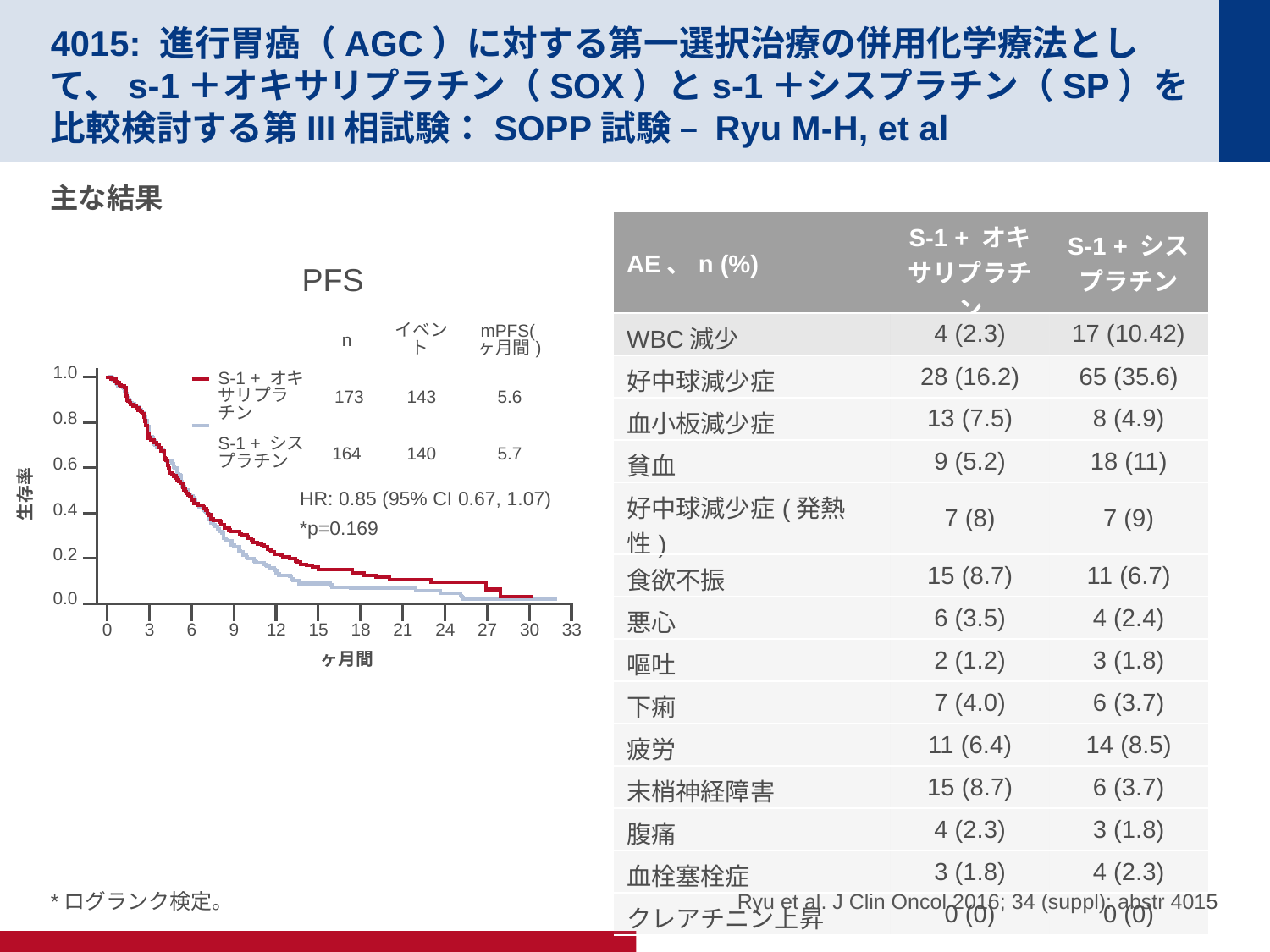

# 4015: 進行胃癌（AGC）に対する第一選択治療の併用化学療法として、s-1＋オキサリプラチン（SOX）とs-1＋シスプラチン（SP）を比較検討する第III相試験：SOPP試験 – Ryu M-H, et al
主な結果

| AE、n (%) | S-1 + オキサリプラチン | S-1 + シスプラチン |
| --- | --- | --- |
| WBC減少 | 4 (2.3) | 17 (10.42) |
| 好中球減少症 | 28 (16.2) | 65 (35.6) |
| 血小板減少症 | 13 (7.5) | 8 (4.9) |
| 貧血 | 9 (5.2) | 18 (11) |
| 好中球減少症(発熱性) | 7 (8) | 7 (9) |
| 食欲不振 | 15 (8.7) | 11 (6.7) |
| 悪心 | 6 (3.5) | 4 (2.4) |
| 嘔吐 | 2 (1.2) | 3 (1.8) |
| 下痢 | 7 (4.0) | 6 (3.7) |
| 疲労 | 11 (6.4) | 14 (8.5) |
| 末梢神経障害 | 15 (8.7) | 6 (3.7) |
| 腹痛 | 4 (2.3) | 3 (1.8) |
| 血栓塞栓症 | 3 (1.8) | 4 (2.3) |
| クレアチニン上昇 | 0 (0) | 0 (0) |
PFS
|  | n | イベント | mPFS(ヶ月間) |
| --- | --- | --- | --- |
| S-1 + オキサリプラチン | 173 | 143 | 5.6 |
| S-1 + シスプラチン | 164 | 140 | 5.7 |
1.0

0.8
0.6
生存率
HR: 0.85 (95% CI 0.67, 1.07)
*p=0.169
0.4
0.2
0.0
0
3
6
9
12
15
18
21
24
27
30
33
ヶ月間
 Ryu et al. J Clin Oncol 2016; 34 (suppl): abstr 4015
*ログランク検定。